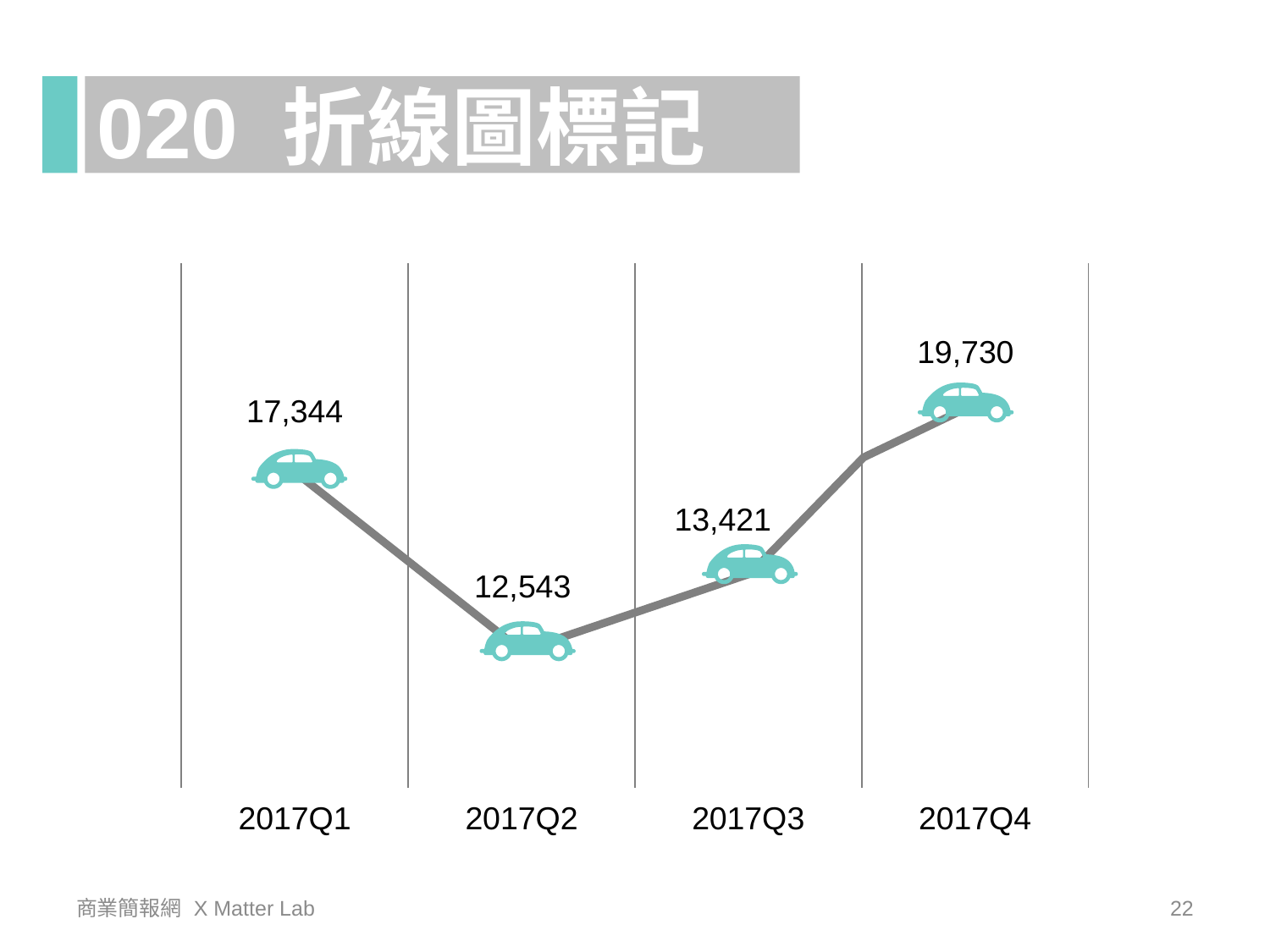

020 折線圖標記
19,730

17,344

13,421

12,543

2017Q1
2017Q2
2017Q3
2017Q4
商業簡報網 X Matter Lab
22